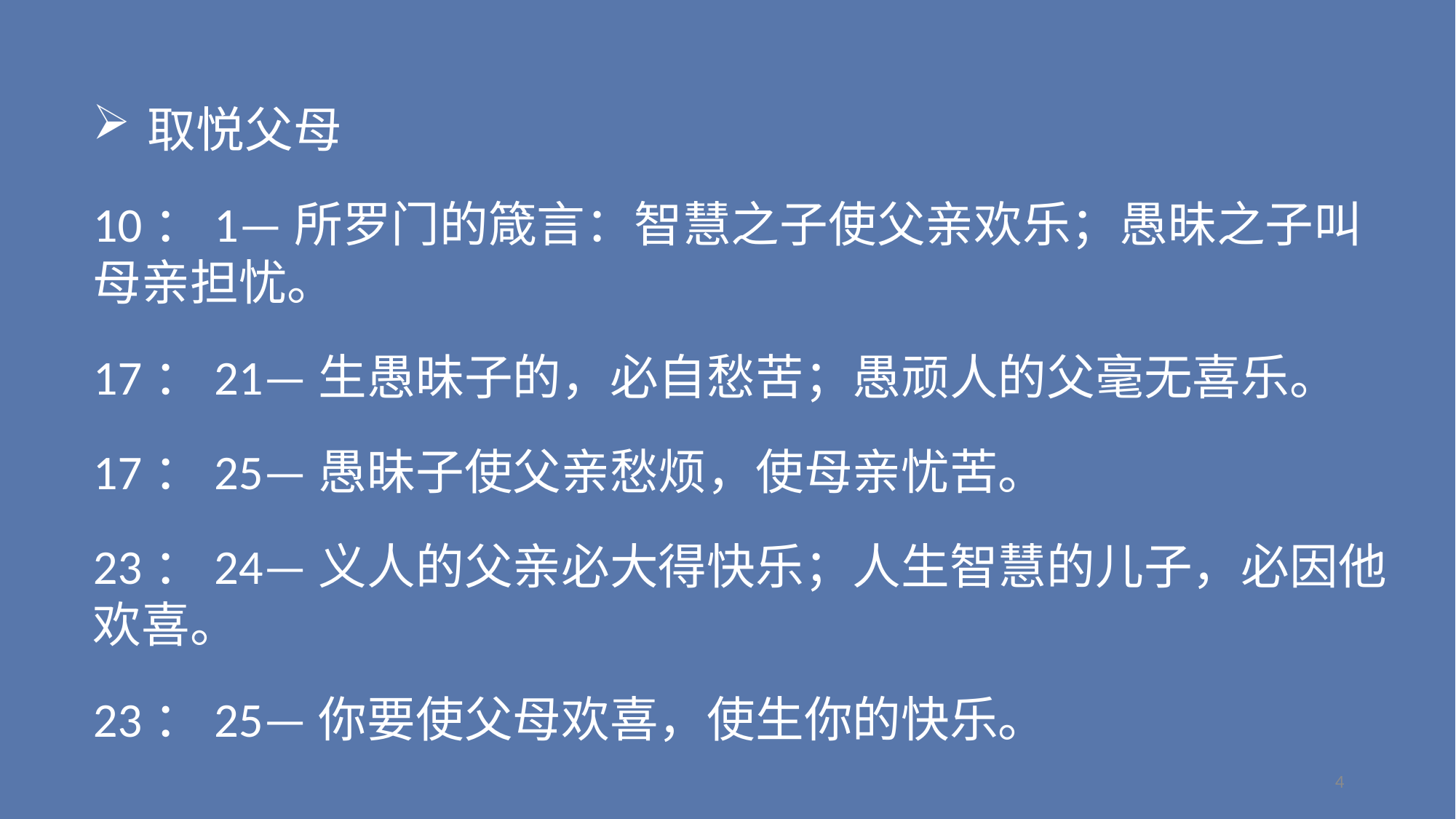

取悦父母
10：1—所罗门的箴言：智慧之子使父亲欢乐；愚昧之子叫母亲担忧。
17：21—生愚昧子的，必自愁苦；愚顽人的父毫无喜乐。
17：25—愚昧子使父亲愁烦，使母亲忧苦。
23：24—义人的父亲必大得快乐；人生智慧的儿子，必因他欢喜。
23：25—你要使父母欢喜，使生你的快乐。
4